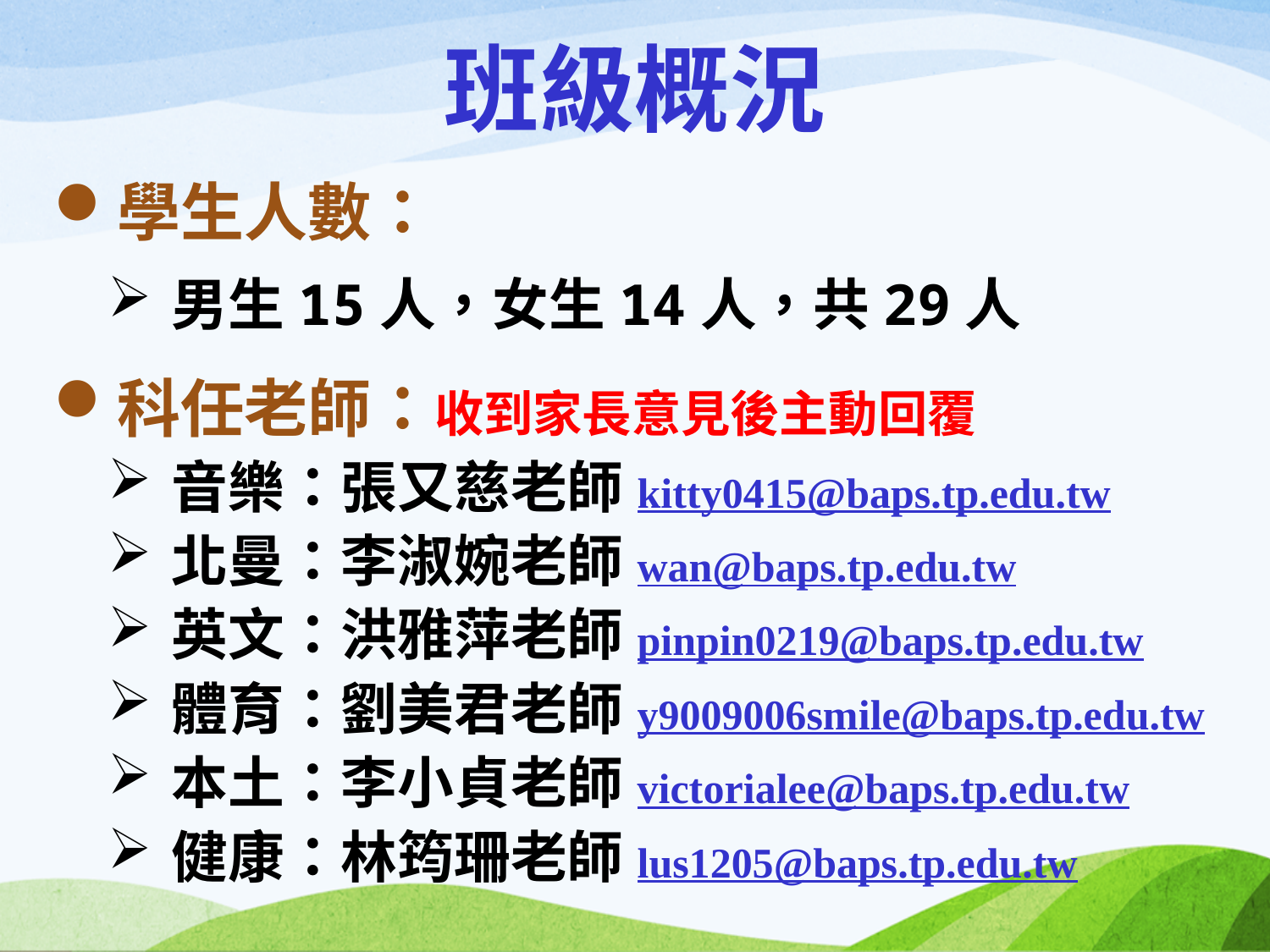

# 班級概況
學生人數：
男生15人，女生14人，共29人
科任老師：收到家長意見後主動回覆
音樂：張又慈老師kitty0415@baps.tp.edu.tw
北曼：李淑婉老師wan@baps.tp.edu.tw
英文：洪雅萍老師pinpin0219@baps.tp.edu.tw
體育：劉美君老師y9009006smile@baps.tp.edu.tw
本土：李小貞老師victorialee@baps.tp.edu.tw
健康：林筠珊老師lus1205@baps.tp.edu.tw